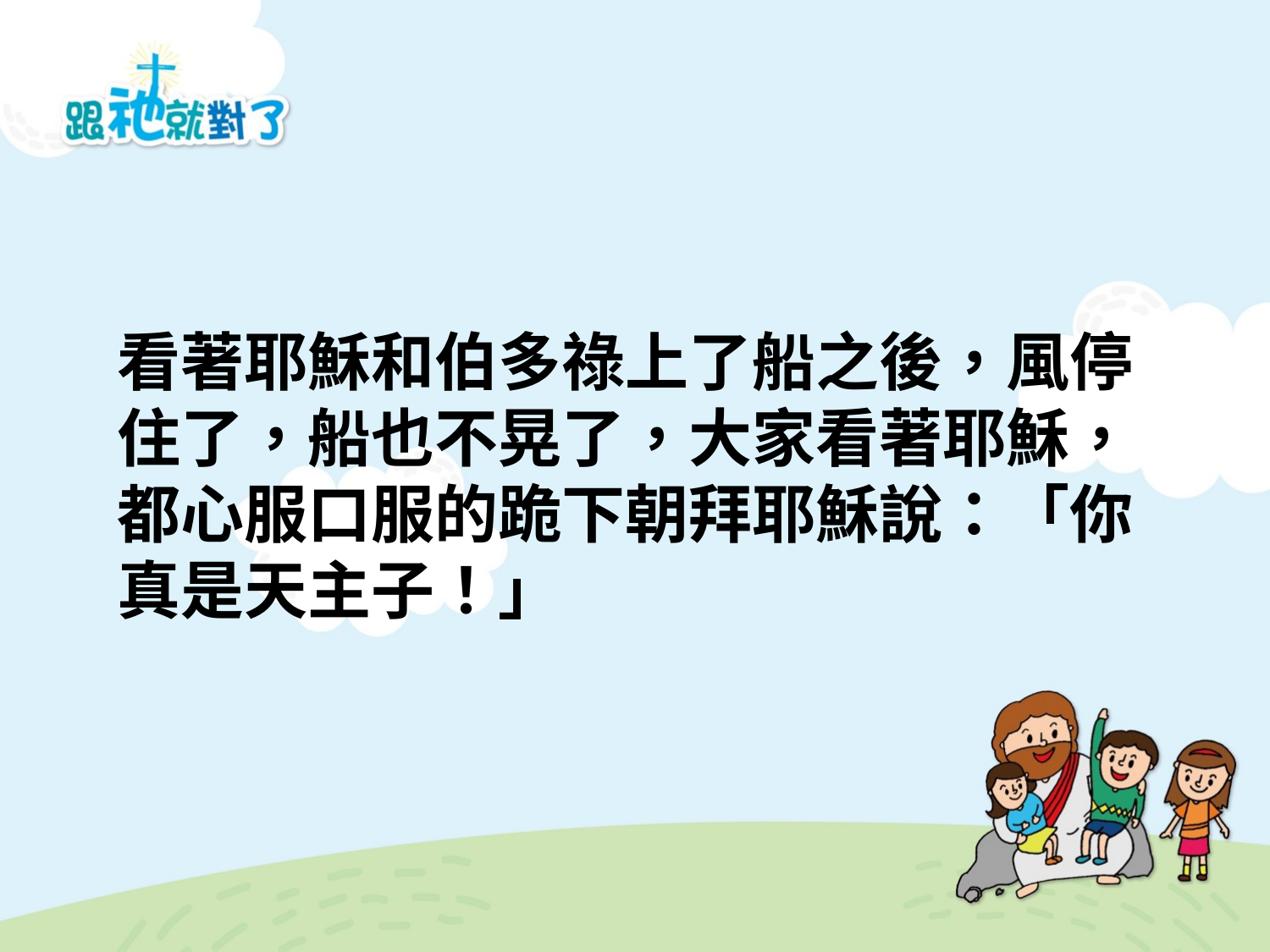

看著耶穌和伯多祿上了船之後，風停住了，船也不晃了，大家看著耶穌，都心服口服的跪下朝拜耶穌說：「你真是天主子！」